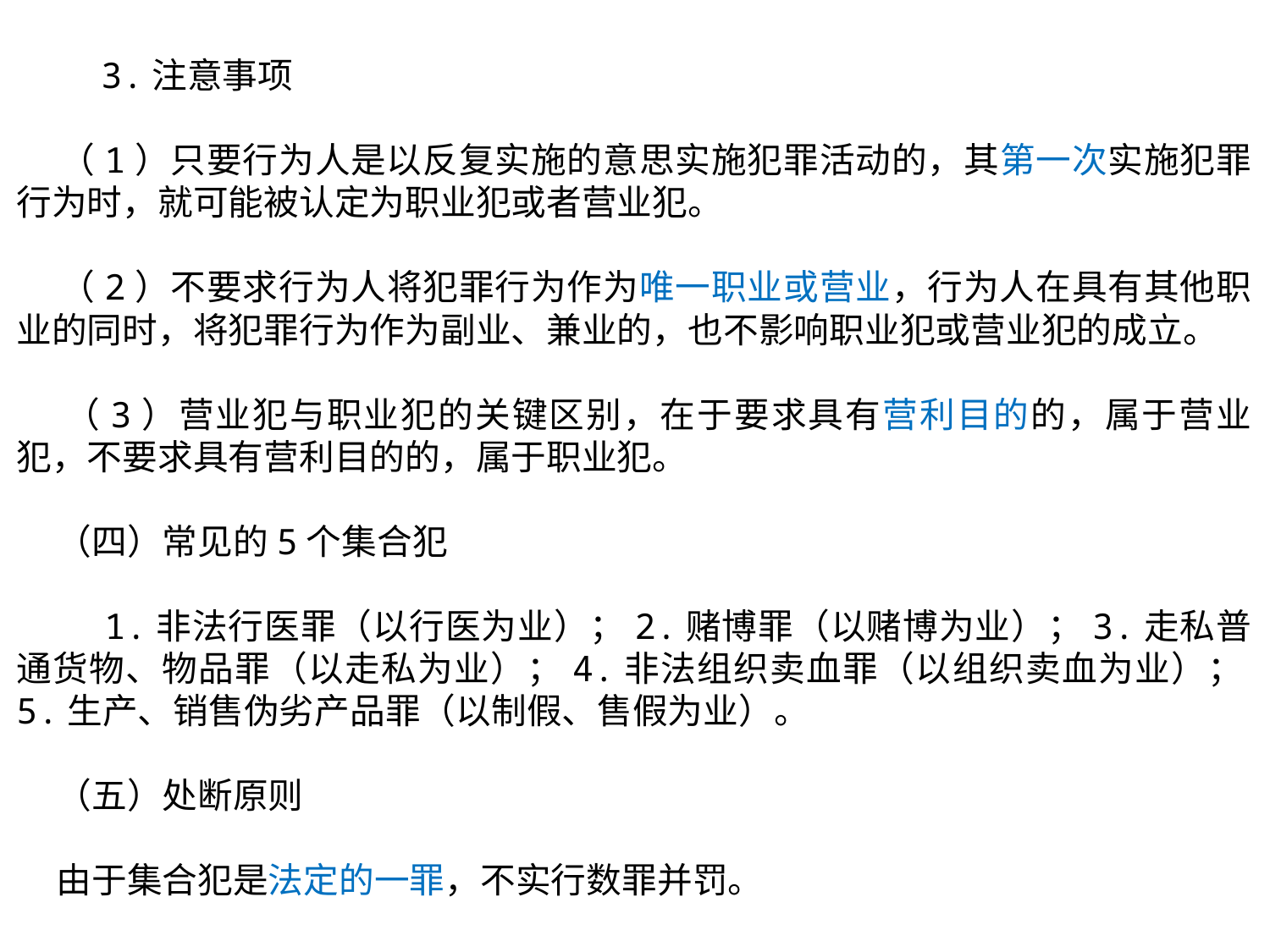

3.注意事项

    （1）只要行为人是以反复实施的意思实施犯罪活动的，其第一次实施犯罪行为时，就可能被认定为职业犯或者营业犯。

    （2）不要求行为人将犯罪行为作为唯一职业或营业，行为人在具有其他职业的同时，将犯罪行为作为副业、兼业的，也不影响职业犯或营业犯的成立。

    （3）营业犯与职业犯的关键区别，在于要求具有营利目的的，属于营业犯，不要求具有营利目的的，属于职业犯。

    （四）常见的5个集合犯

    1.非法行医罪（以行医为业）；2.赌博罪（以赌博为业）；3.走私普通货物、物品罪（以走私为业）；4.非法组织卖血罪（以组织卖血为业）；5.生产、销售伪劣产品罪（以制假、售假为业）。

    （五）处断原则

    由于集合犯是法定的一罪，不实行数罪并罚。